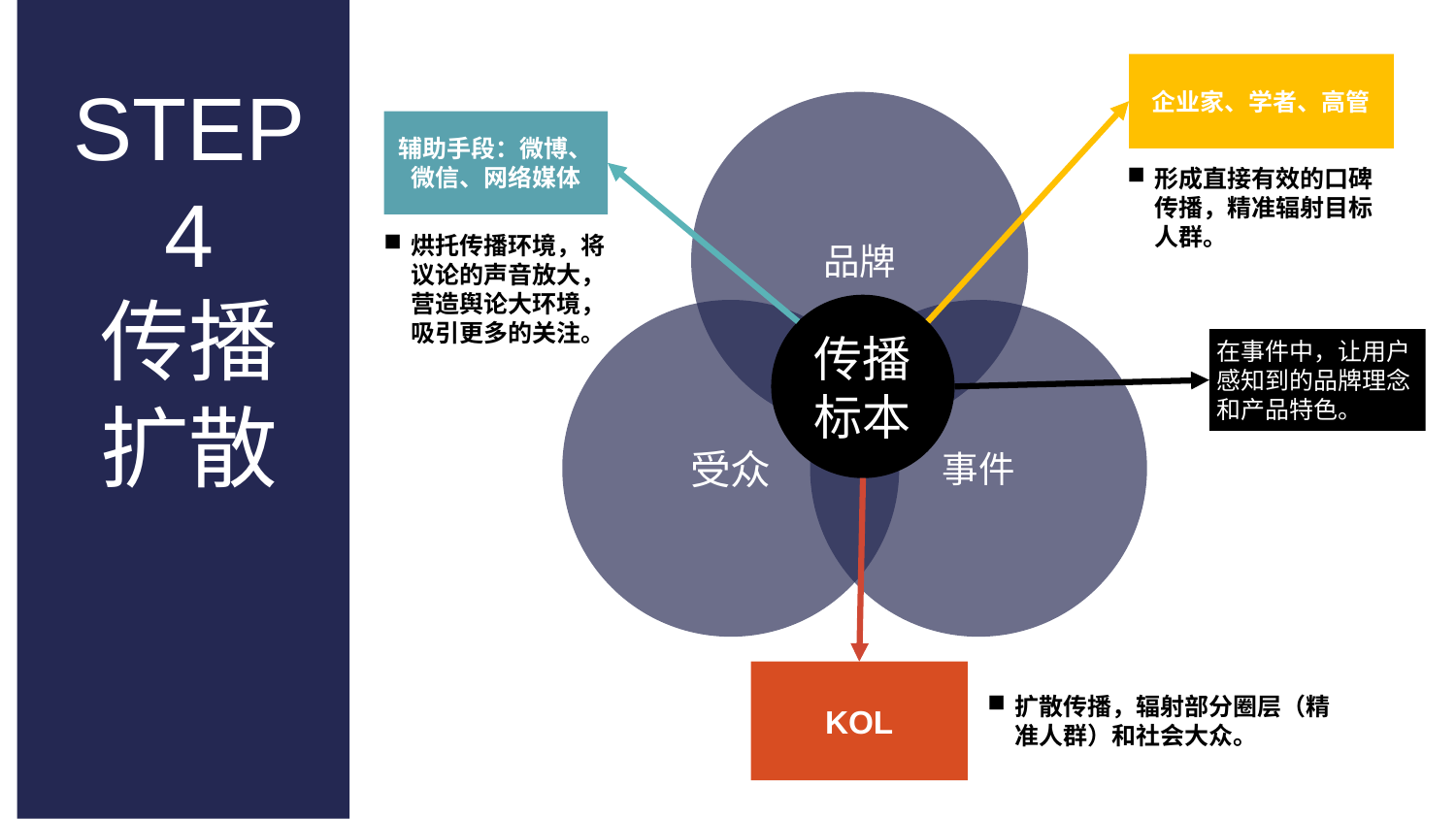

企业家、学者、高管
STEP 4
传播
扩散

品牌
辅助手段：微博、微信、网络媒体
形成直接有效的口碑传播，精准辐射目标人群。
烘托传播环境，将议论的声音放大，营造舆论大环境，吸引更多的关注。
传播标本

受众

事件
在事件中，让用户感知到的品牌理念和产品特色。
KOL
扩散传播，辐射部分圈层（精准人群）和社会大众。